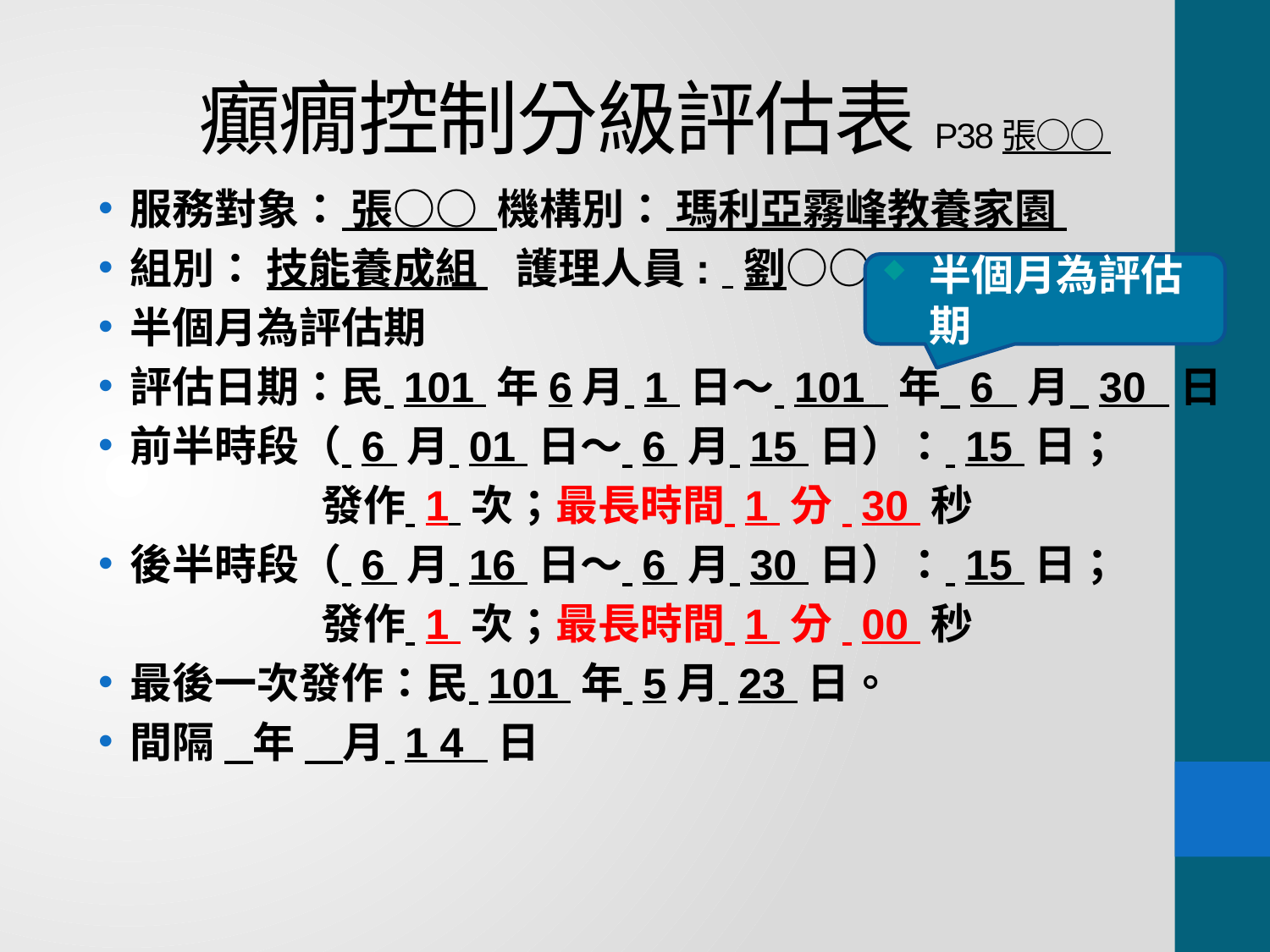

# 癲癇控制分級評估表P38張○○
服務對象： 張○○  機構別： 瑪利亞霧峰教養家園
組別： 技能養成組    護理人員:  劉○○
半個月為評估期
評估日期：民 101 年6月 1 日～ 101  年  6  月  30  日
前半時段（ 6 月 01 日～ 6 月 15 日）： 15 日；
                        發作 1 次；最長時間 1 分  30 秒
後半時段（ 6 月 16 日～ 6 月 30 日）： 15 日；
                        發作 1 次；最長時間 1 分  00 秒
最後一次發作：民 101 年 5月 23 日。
間隔    年     月 1 4  日

半個月為評估期